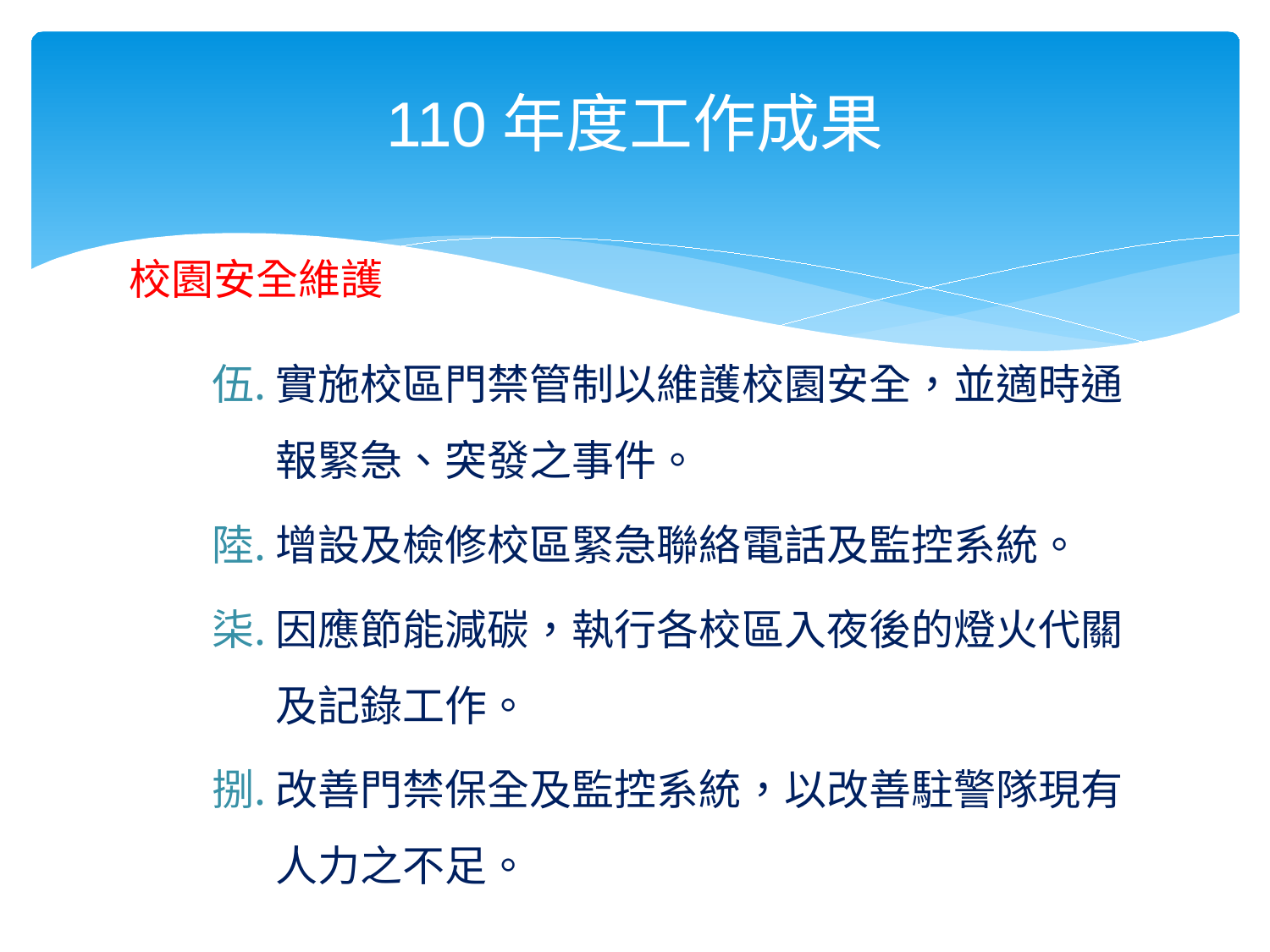

# 110年度工作成果
校園安全維護
實施校區門禁管制以維護校園安全，並適時通報緊急、突發之事件。
增設及檢修校區緊急聯絡電話及監控系統。
因應節能減碳，執行各校區入夜後的燈火代關及記錄工作。
改善門禁保全及監控系統，以改善駐警隊現有人力之不足。